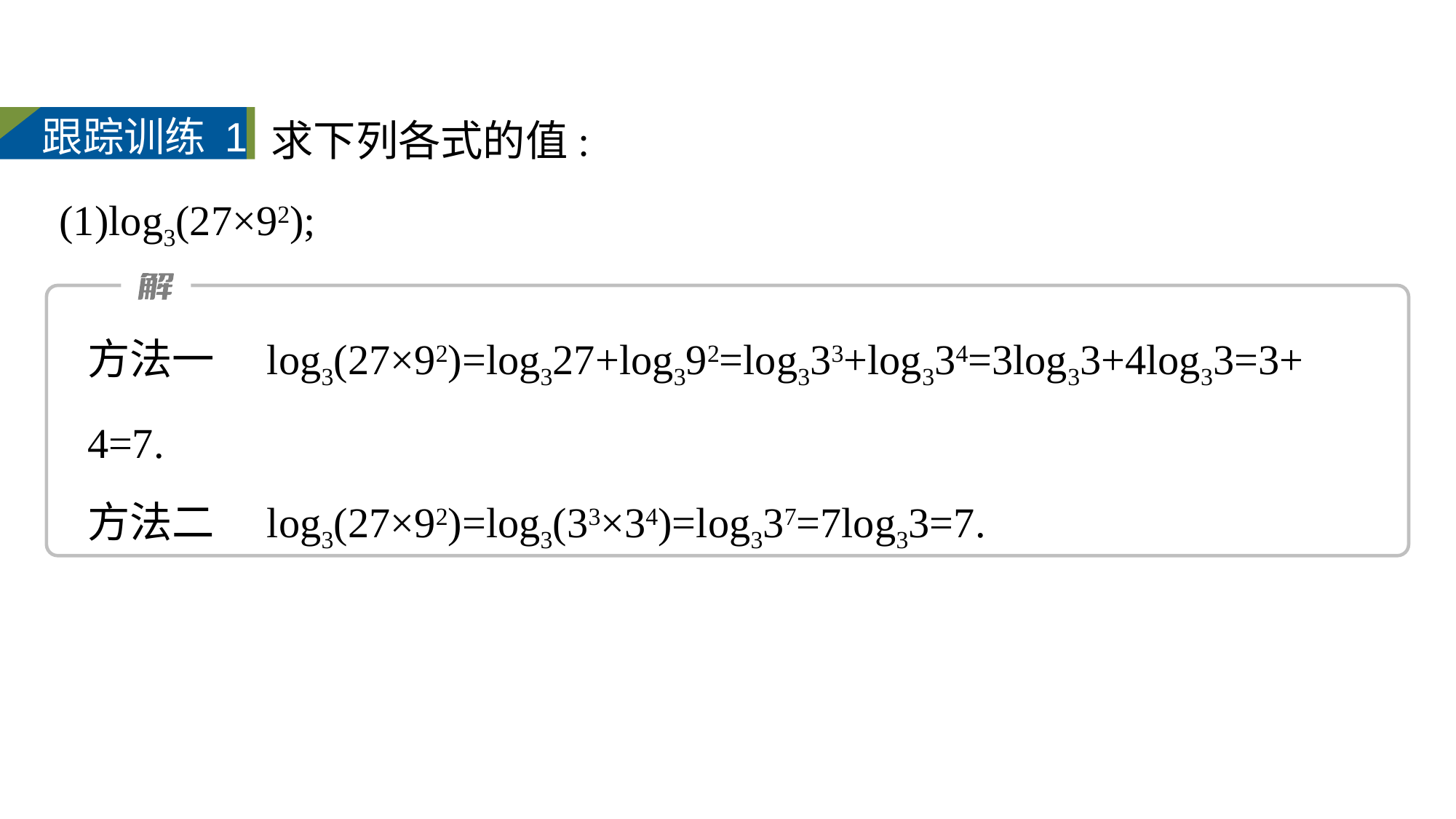

求下列各式的值:
(1)log3(27×92);
跟踪训练 1

方法一　log3(27×92)=log327+log392=log333+log334=3log33+4log33=3+
4=7.
方法二　log3(27×92)=log3(33×34)=log337=7log33=7.